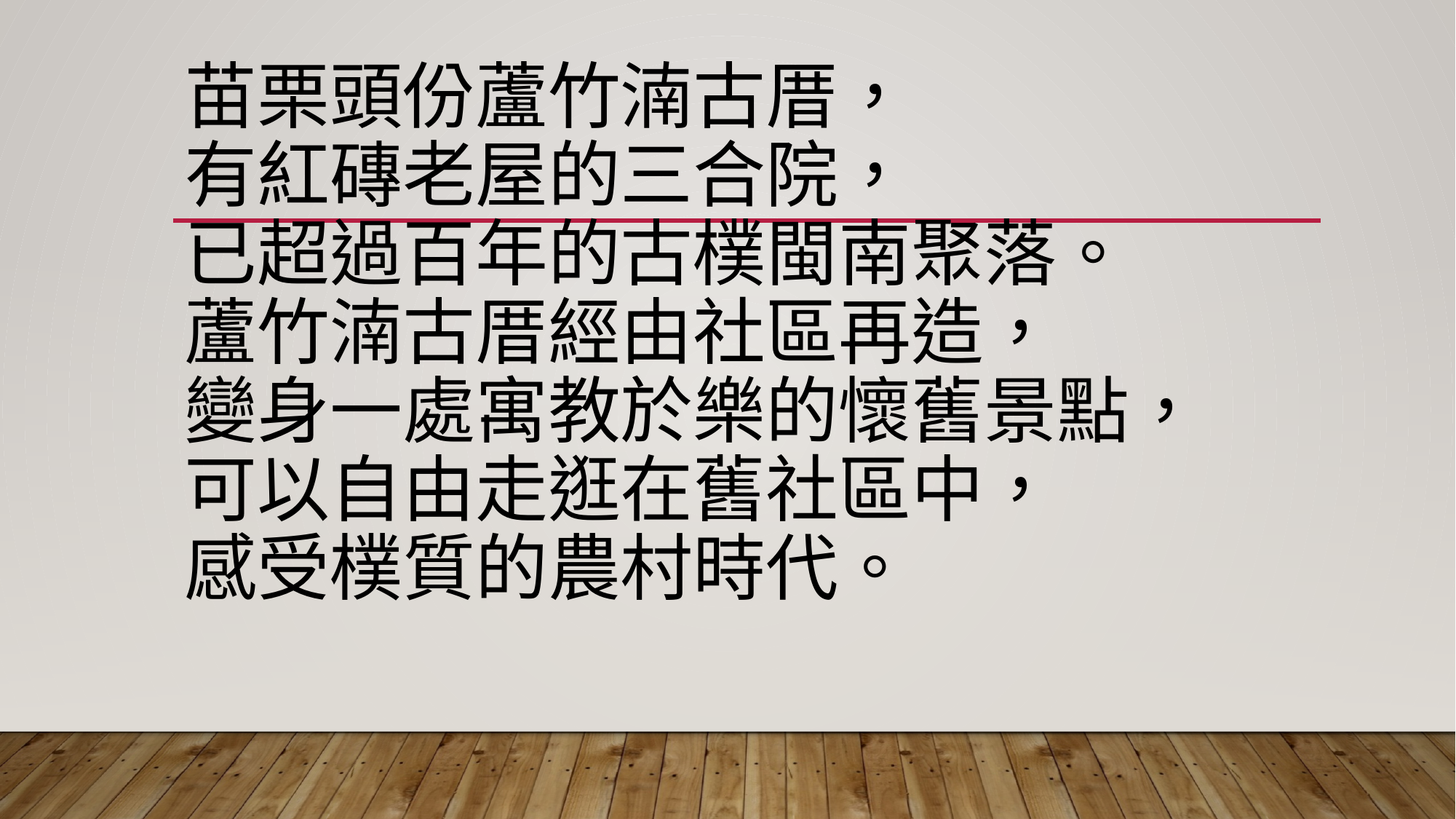

# 苗栗頭份蘆竹湳古厝， 有紅磚老屋的三合院， 已超過百年的古樸閩南聚落。 蘆竹湳古厝經由社區再造， 變身一處寓教於樂的懷舊景點， 可以自由走逛在舊社區中， 感受樸質的農村時代。